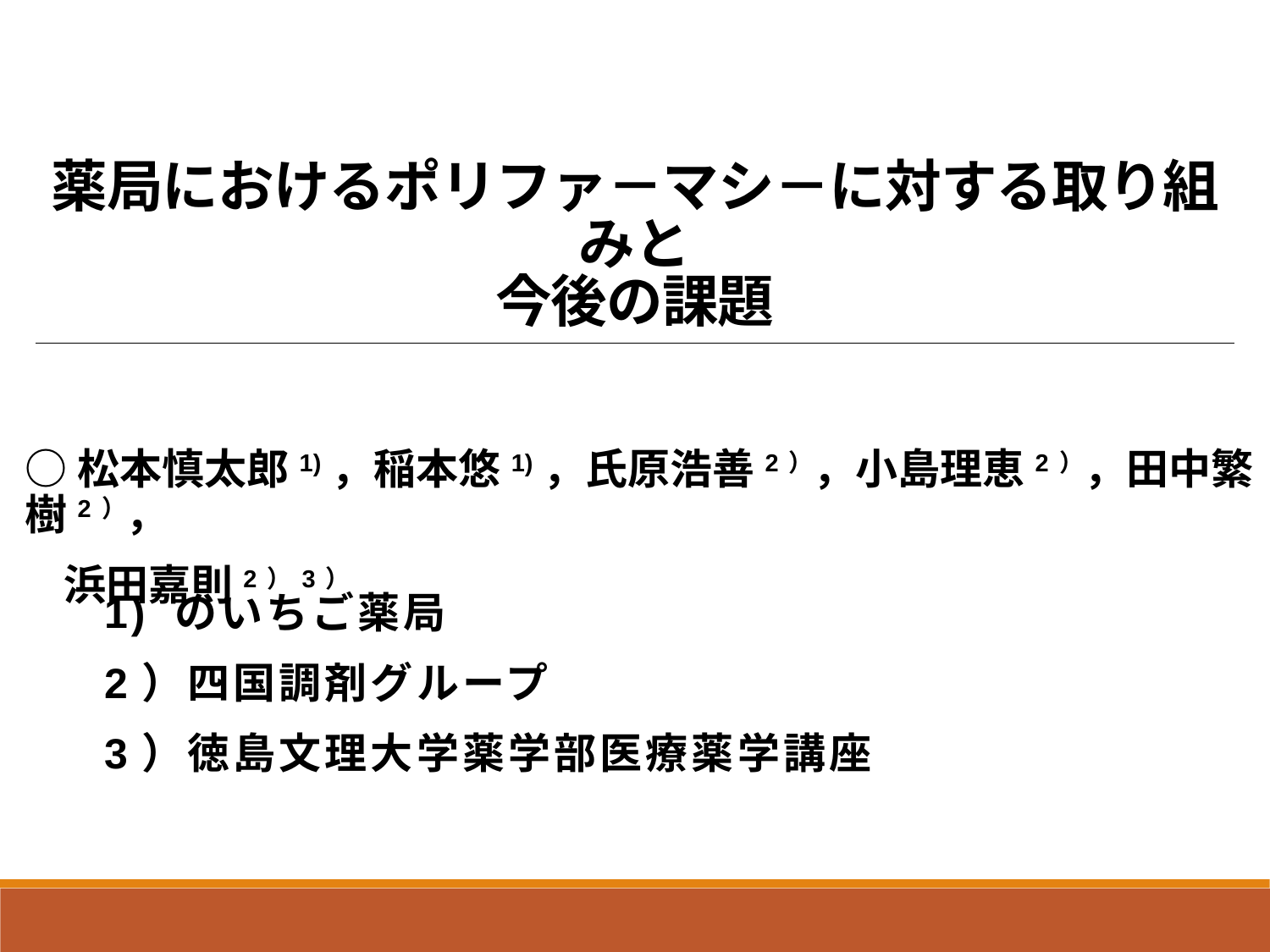

薬局におけるポリファ－マシ－に対する取り組みと
今後の課題
○松本慎太郎1)，稲本悠1)，氏原浩善2），小島理恵2），田中繁樹2），
   浜田嘉則2）3）
　1) のいちご薬局
　2）四国調剤グループ
　3）徳島文理大学薬学部医療薬学講座